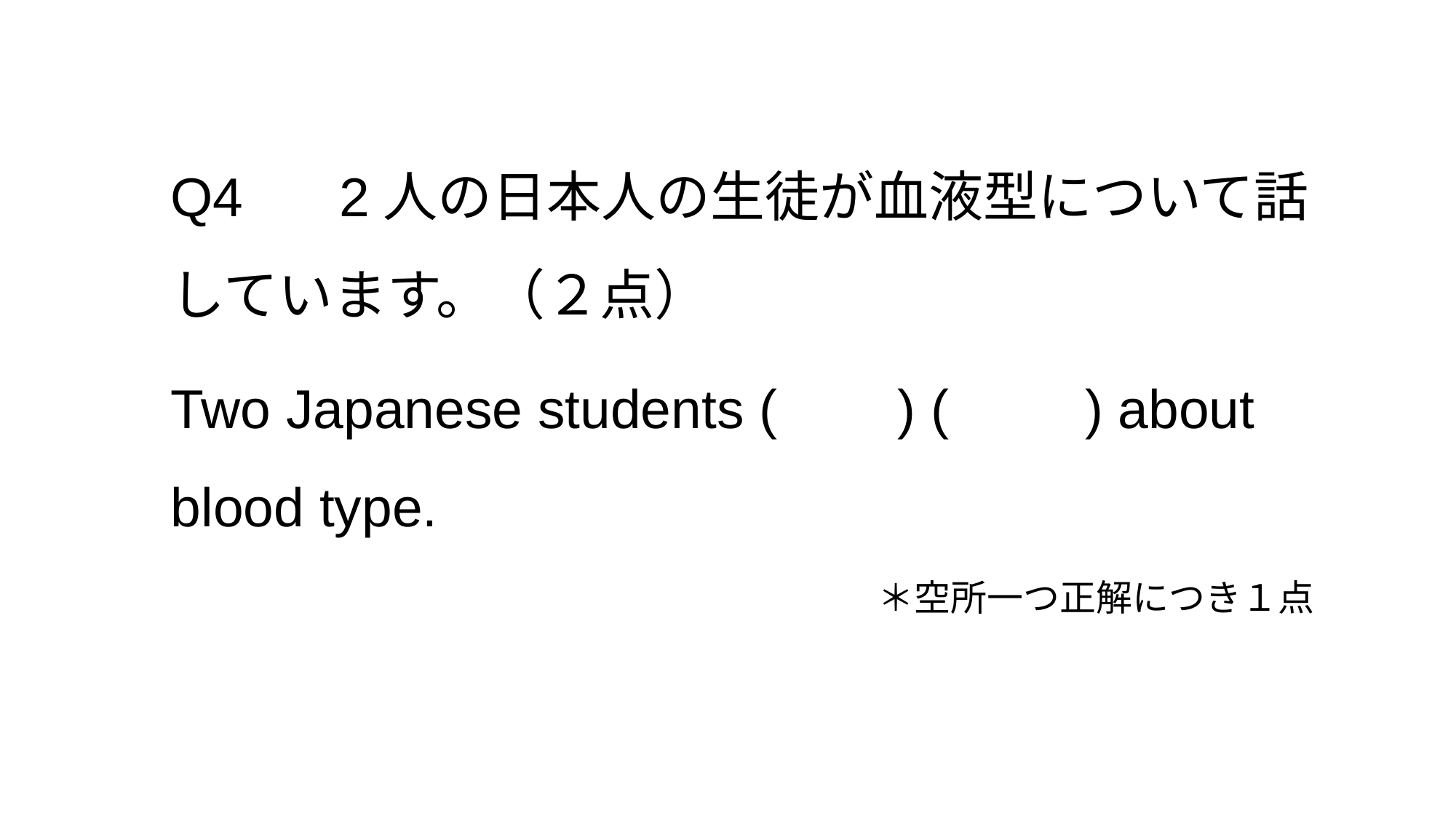

Q4 　2人の日本人の生徒が血液型について話しています。（２点）
Two Japanese students (        ) (         ) about blood type.
＊空所一つ正解につき１点